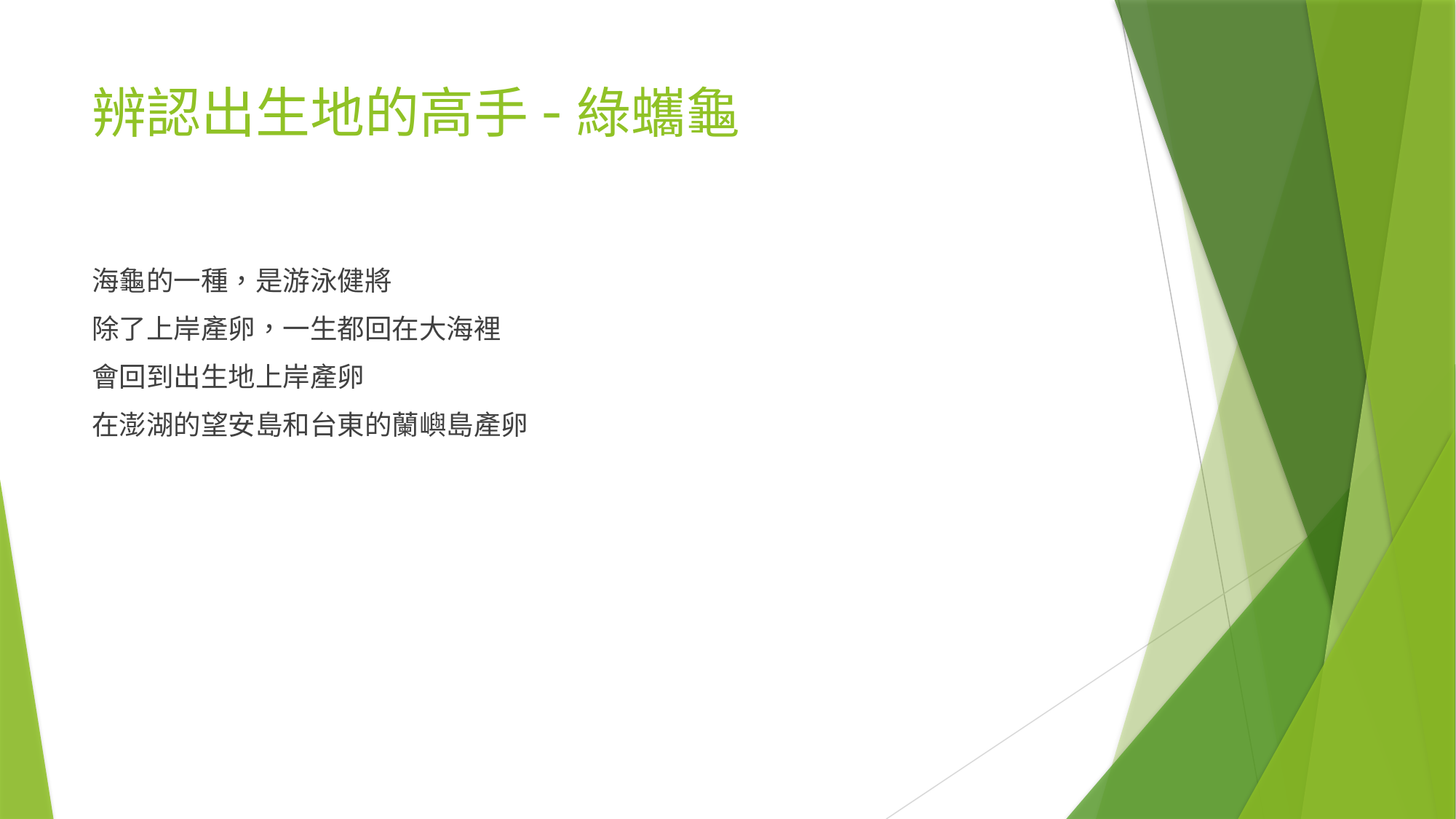

# 辨認出生地的高手-綠蠵龜
海龜的一種，是游泳健將
除了上岸產卵，一生都回在大海裡
會回到出生地上岸產卵
在澎湖的望安島和台東的蘭嶼島產卵